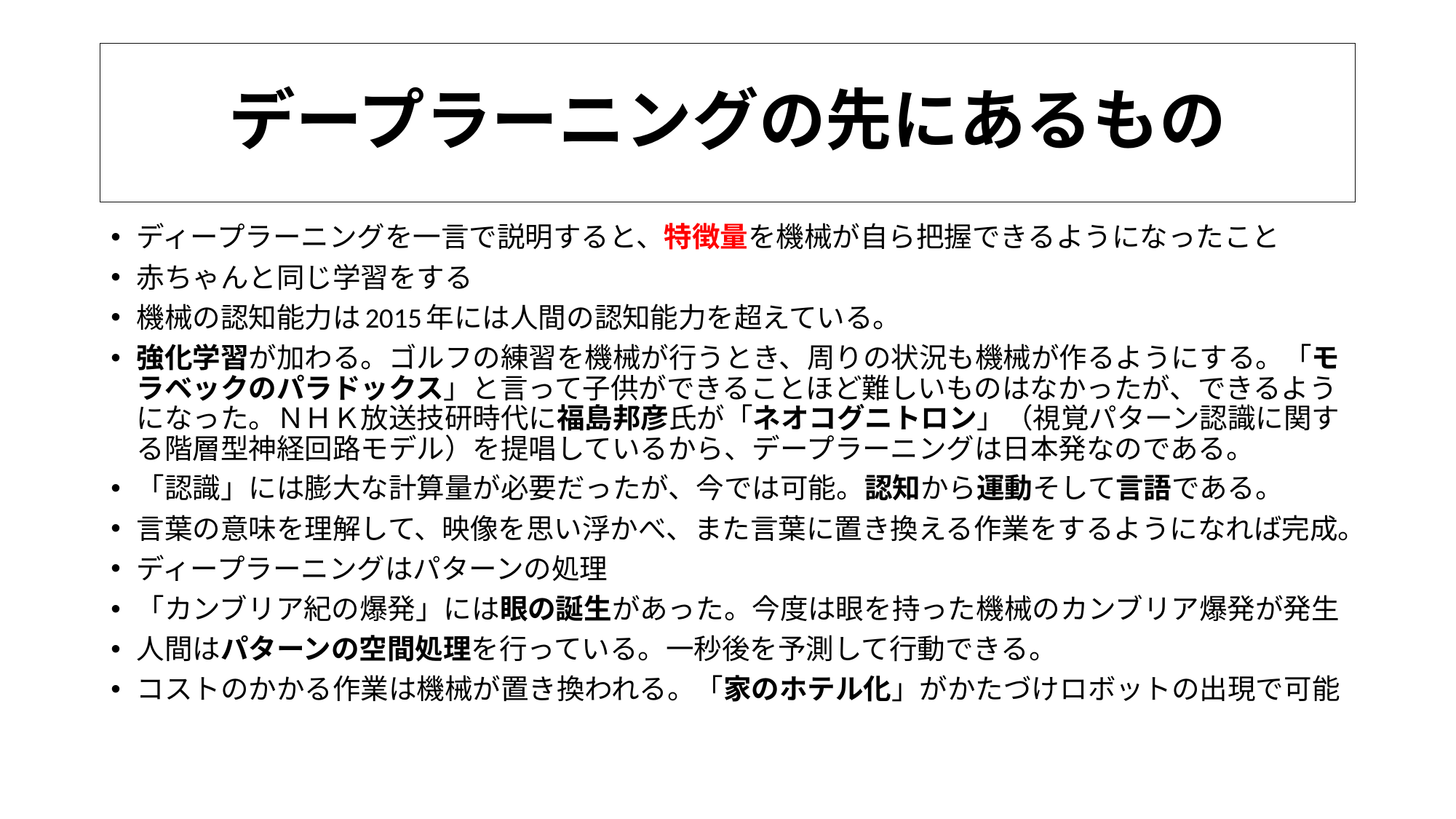

# デープラーニングの先にあるもの
ディープラーニングを一言で説明すると、特徴量を機械が自ら把握できるようになったこと
赤ちゃんと同じ学習をする
機械の認知能力は2015年には人間の認知能力を超えている。
強化学習が加わる。ゴルフの練習を機械が行うとき、周りの状況も機械が作るようにする。「モラベックのパラドックス」と言って子供ができることほど難しいものはなかったが、できるようになった。ＮＨＫ放送技研時代に福島邦彦氏が「ネオコグニトロン」（視覚パターン認識に関する階層型神経回路モデル）を提唱しているから、デープラーニングは日本発なのである。
「認識」には膨大な計算量が必要だったが、今では可能。認知から運動そして言語である。
言葉の意味を理解して、映像を思い浮かべ、また言葉に置き換える作業をするようになれば完成。
ディープラーニングはパターンの処理
「カンブリア紀の爆発」には眼の誕生があった。今度は眼を持った機械のカンブリア爆発が発生
人間はパターンの空間処理を行っている。一秒後を予測して行動できる。
コストのかかる作業は機械が置き換われる。「家のホテル化」がかたづけロボットの出現で可能